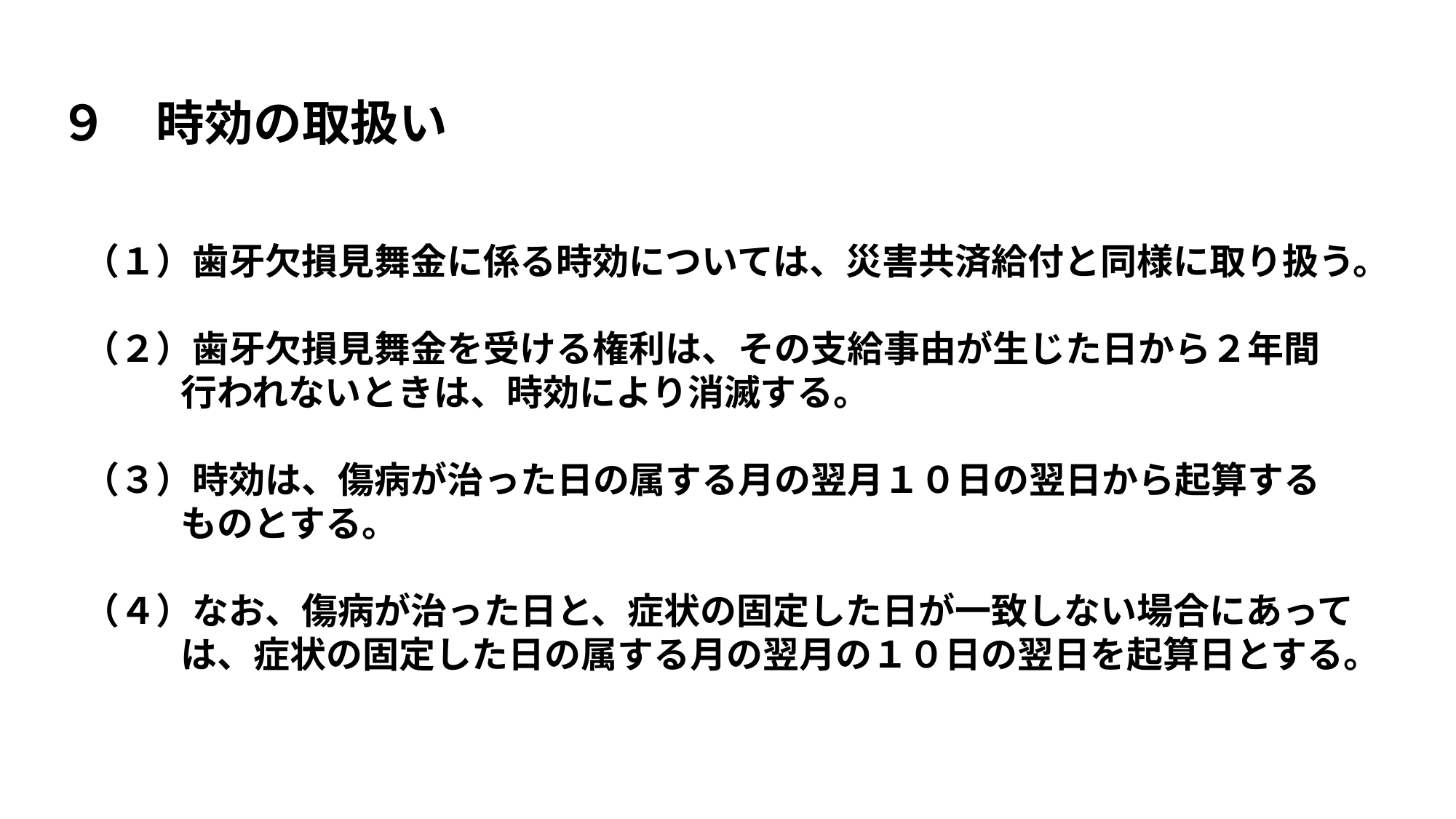

９　時効の取扱い

　　（１）歯牙欠損見舞金に係る時効については、災害共済給付と同様に取り扱う。

　　（２）歯牙欠損見舞金を受ける権利は、その支給事由が生じた日から２年間
　　　   　行われないときは、時効により消滅する。

　　（３）時効は、傷病が治った日の属する月の翌月１０日の翌日から起算する
　　　　   ものとする。

　　（４）なお、傷病が治った日と、症状の固定した日が一致しない場合にあって
　　　　   は、症状の固定した日の属する月の翌月の１０日の翌日を起算日とする。